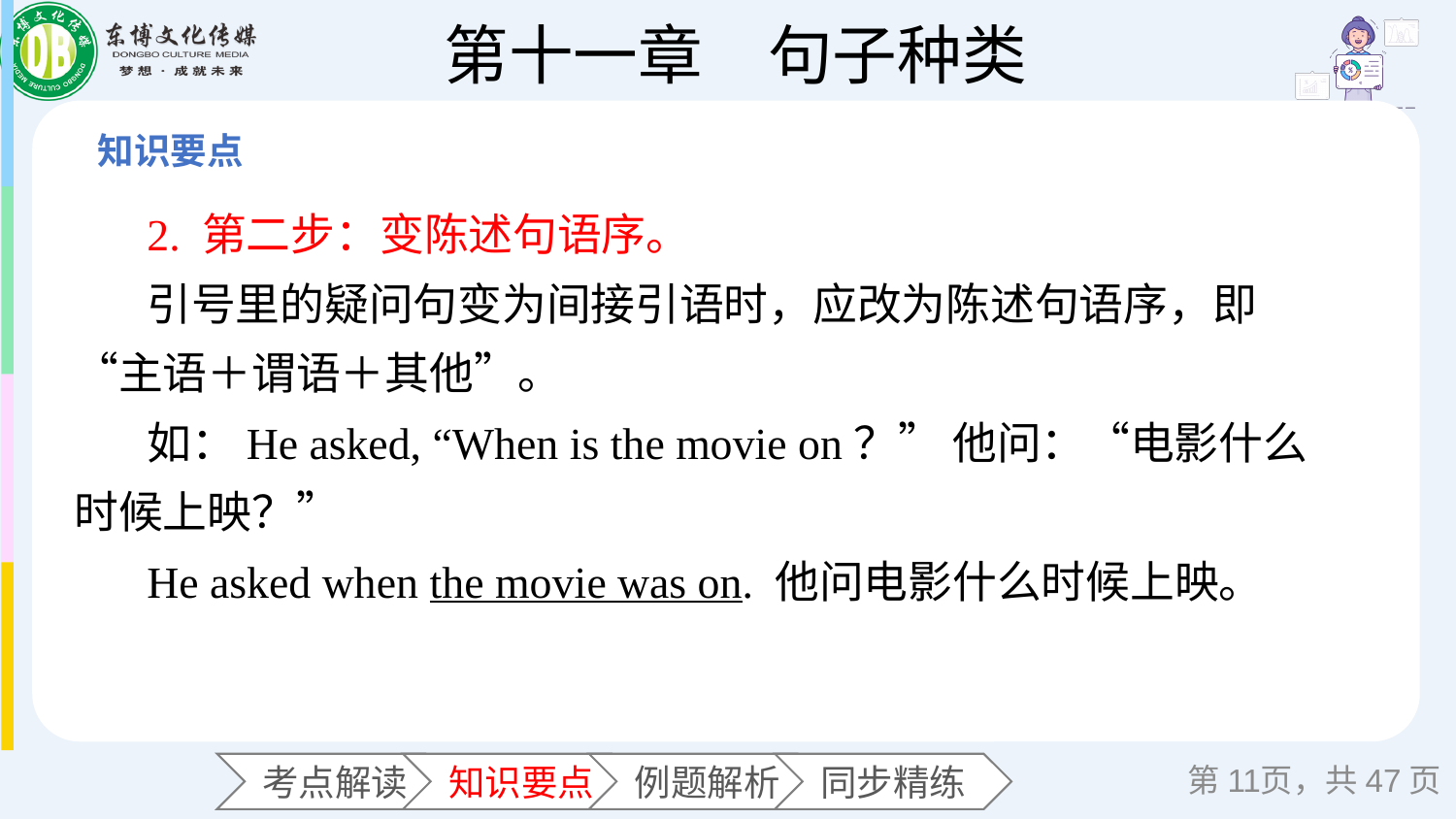

2. 第二步：变陈述句语序。
引号里的疑问句变为间接引语时，应改为陈述句语序，即“主语＋谓语＋其他”。
如：He asked, “When is the movie on？” 他问：“电影什么时候上映？”
He asked when the movie was on. 他问电影什么时候上映。
第11页，共47页